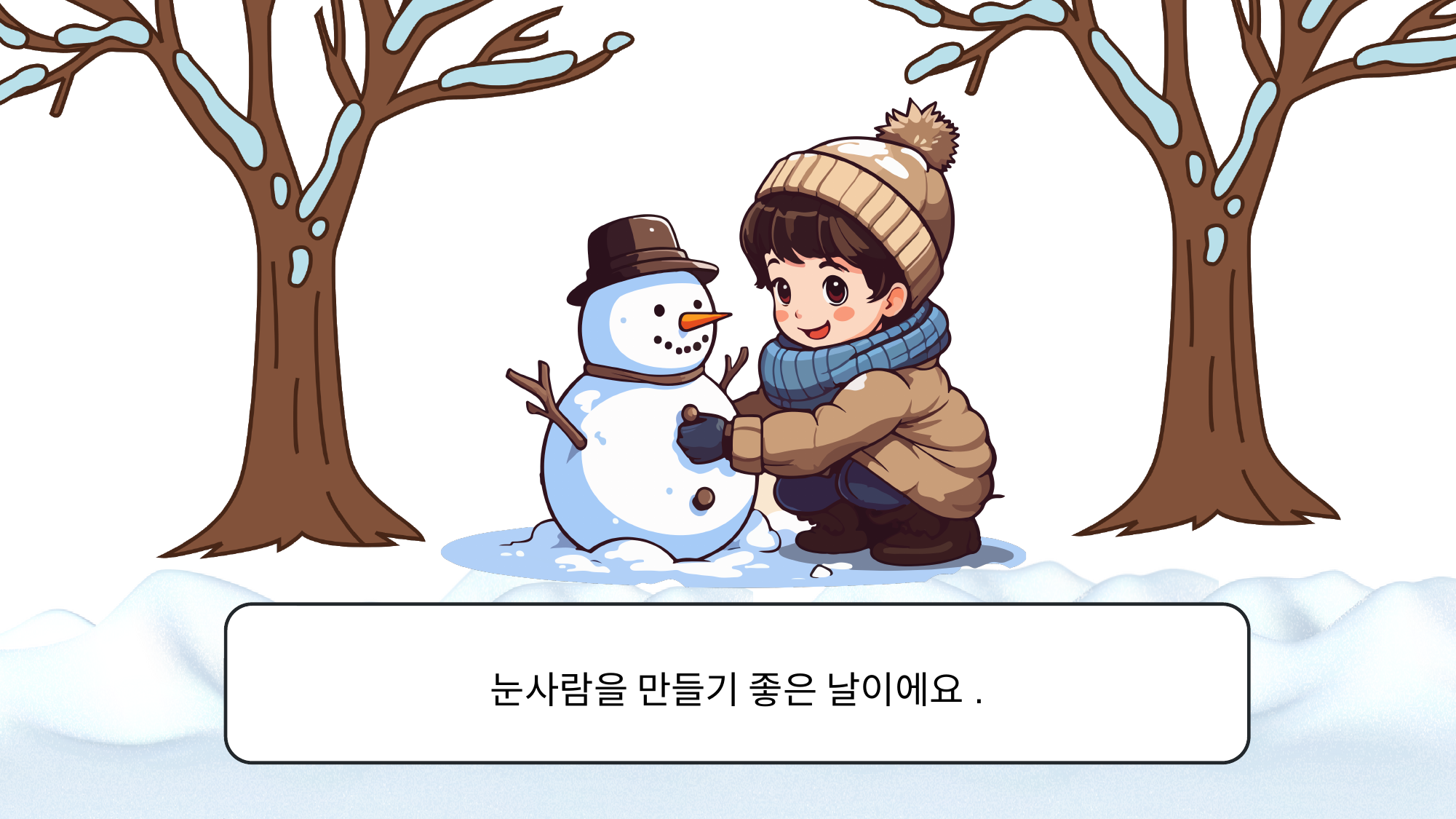

# Slide 4
눈사람을 만들기 좋은 날이에요.
5